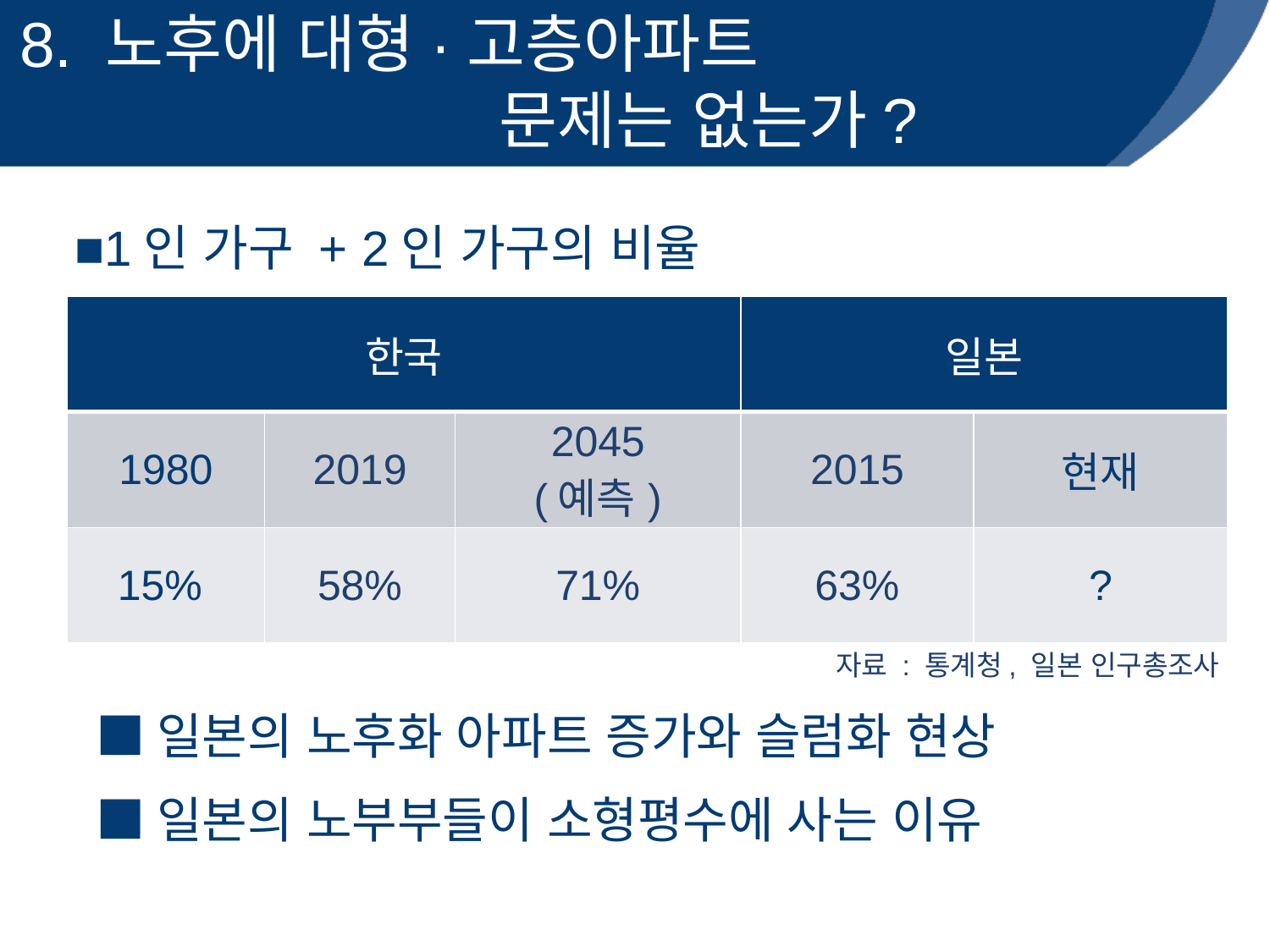

# 8. 노후에 대형·고층아파트 문제는 없는가?
■1인 가구 + 2인 가구의 비율
| 한국 |  |  | 일본 |  |
| --- | --- | --- | --- | --- |
| 1980 | 2019 | 2045 (예측) | 2015 | 현재 |
| 15% | 58% | 71% | 63% | ? |
자료 : 통계청, 일본 인구총조사
■일본의 노후화 아파트 증가와 슬럼화 현상
■일본의 노부부들이 소형평수에 사는 이유